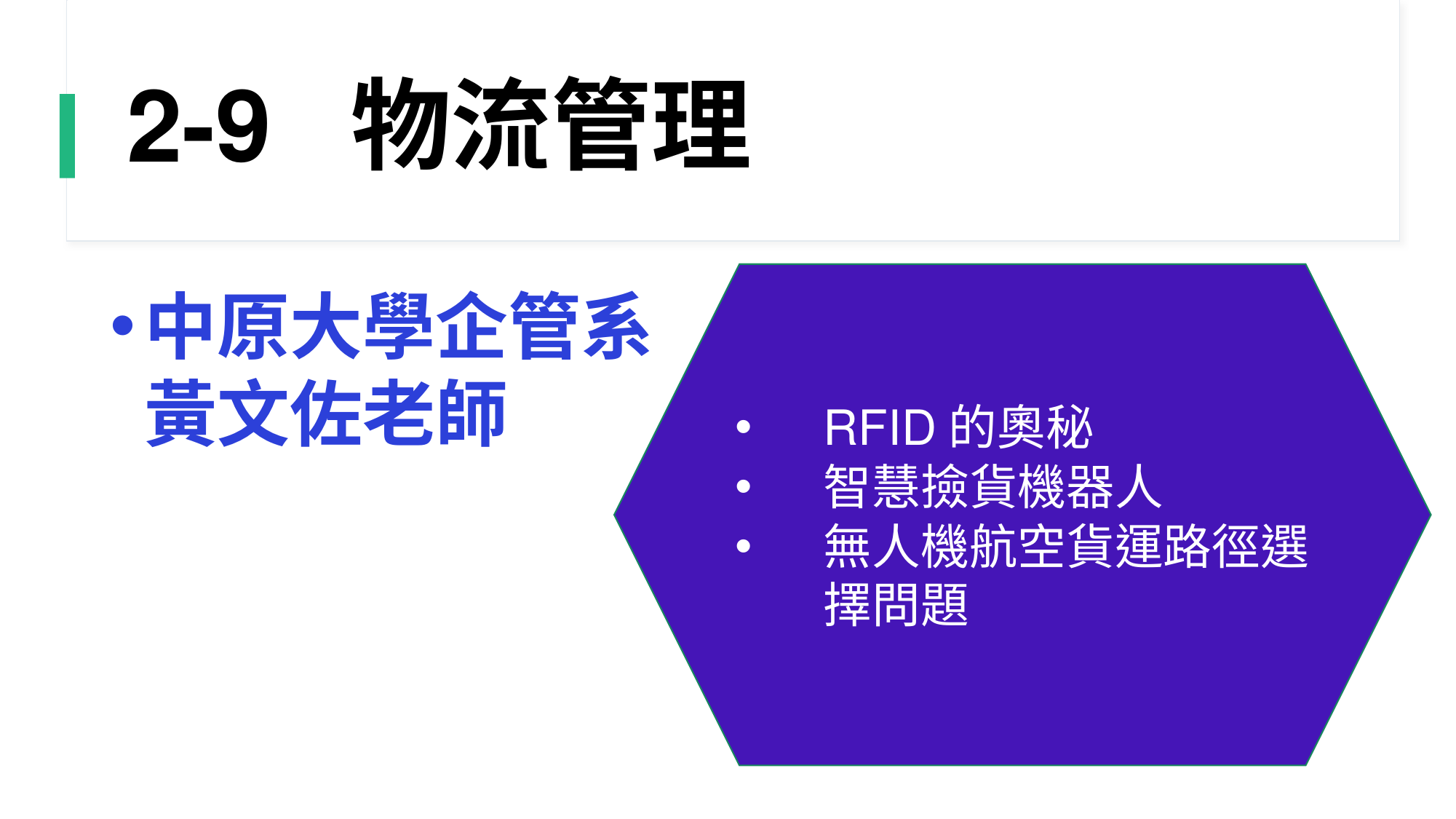

# 2-9  物流管理
RFID的奧秘
智慧撿貨機器人
無人機航空貨運路徑選擇問題
中原大學企管系 黃文佐老師